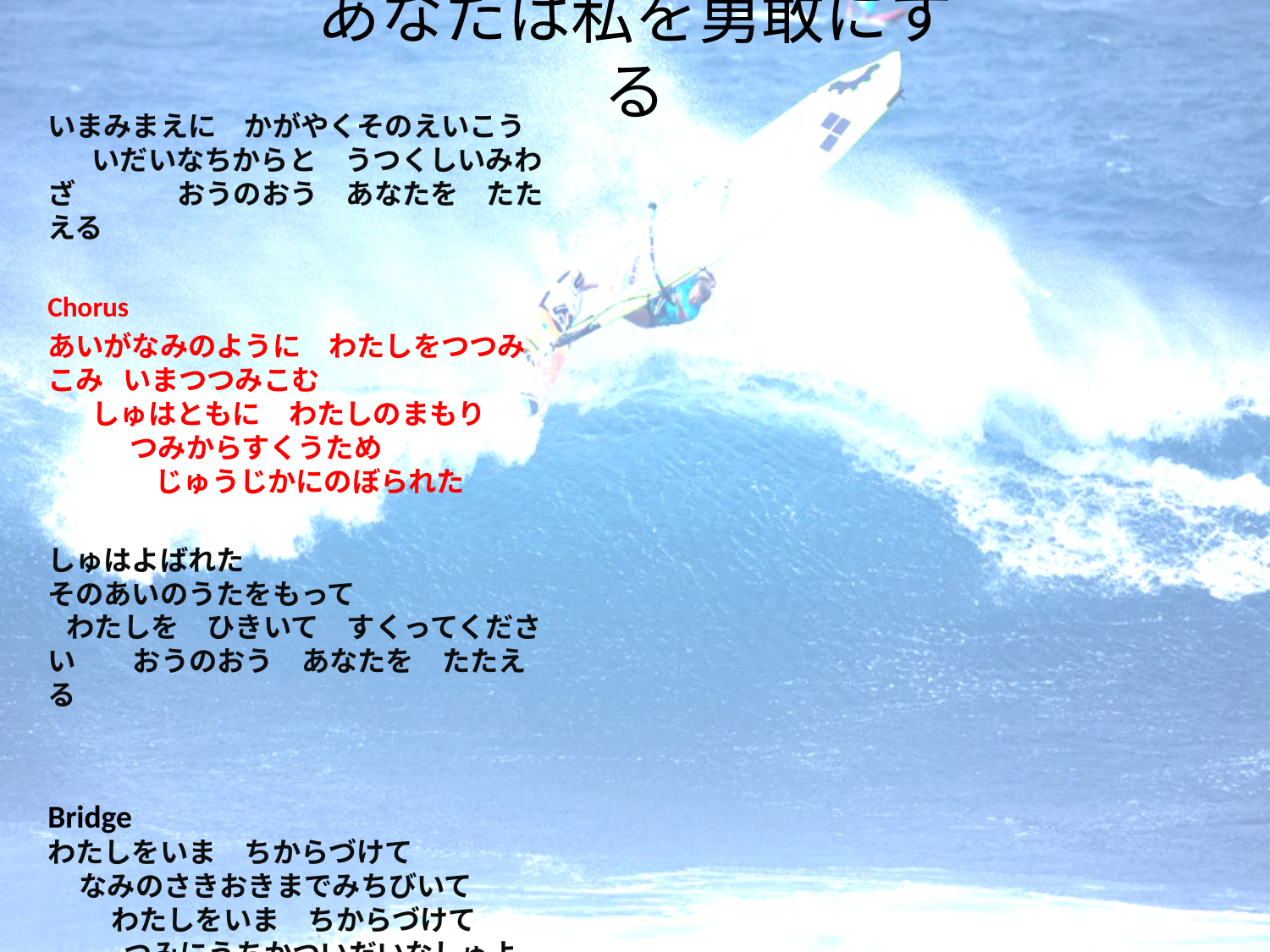

# あなたは私を勇敢にする
いまみまえに　かがやくそのえいこう            いだいなちからと　うつくしいみわざ                おうのおう　あなたを　たたえる

Chorus
あいがなみのように　わたしをつつみこみ   いまつつみこむ                                            しゅはともに　わたしのまもり                        つみからすくうため                                            じゅうじかにのぼられた

しゅはよばれた                                               そのあいのうたをもって                                  わたしを　ひきいて　すくってください         おうのおう　あなたを　たたえる

Bridge                                                       わたしをいま　ちからづけて                           なみのさきおきまでみちびいて                       わたしをいま　ちからづけて                        つみにうちかついだいなしゅよ